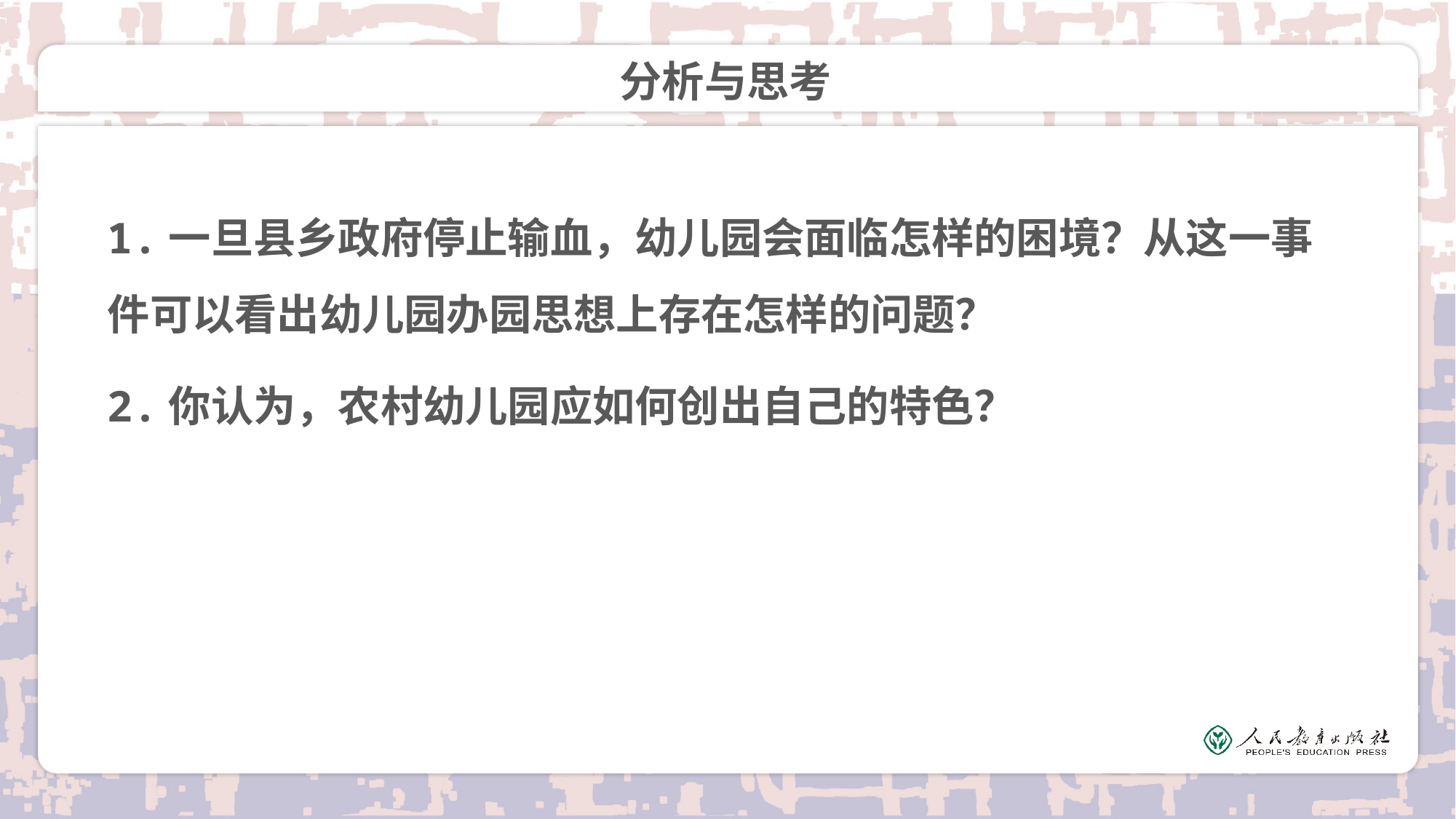

# 分析与思考
1.一旦县乡政府停止输血，幼儿园会面临怎样的困境？从这一事件可以看出幼儿园办园思想上存在怎样的问题？
2.你认为，农村幼儿园应如何创出自己的特色？